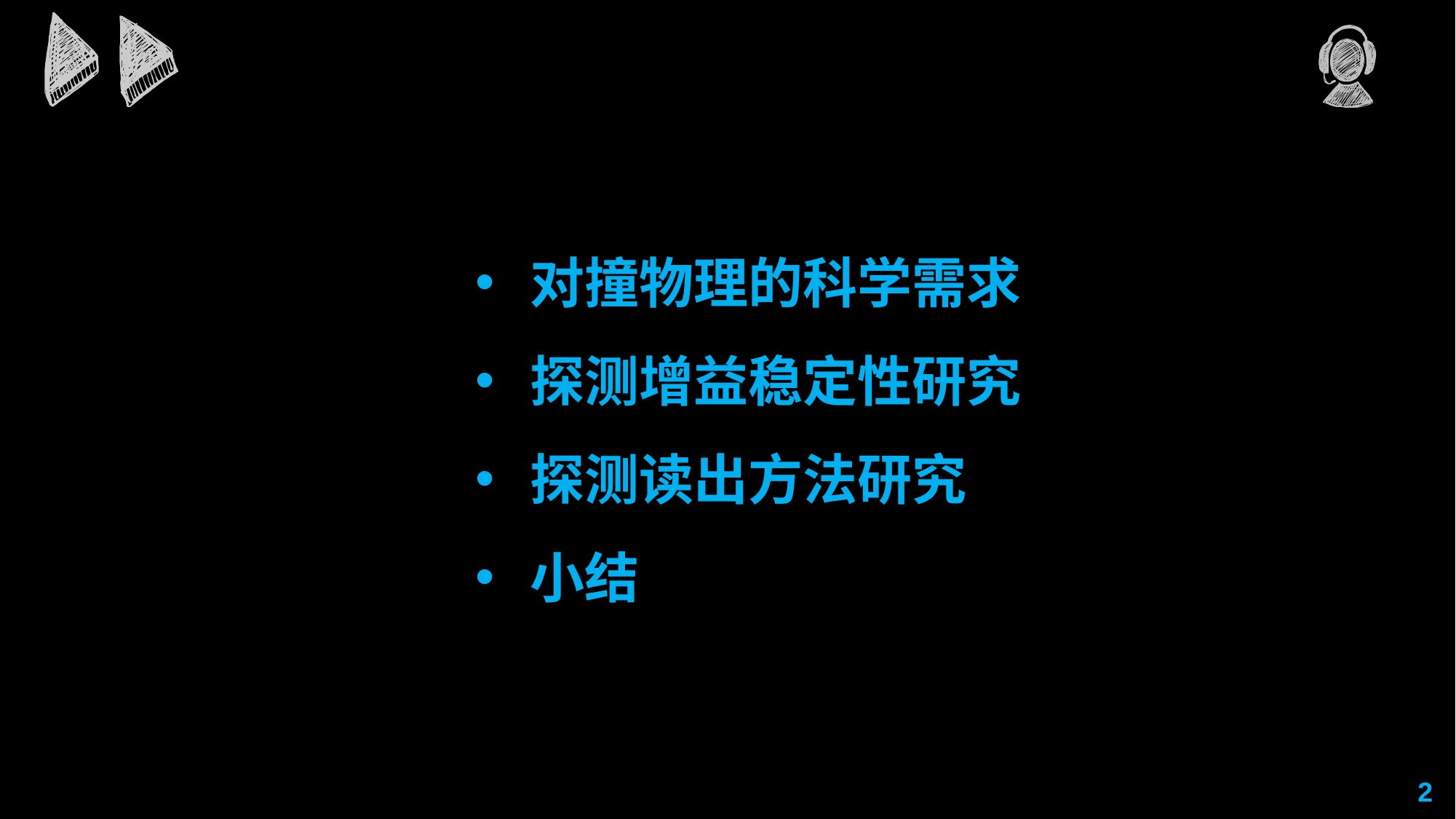

主要内容
对撞物理的科学需求
探测增益稳定性研究
探测读出方法研究
小结
2